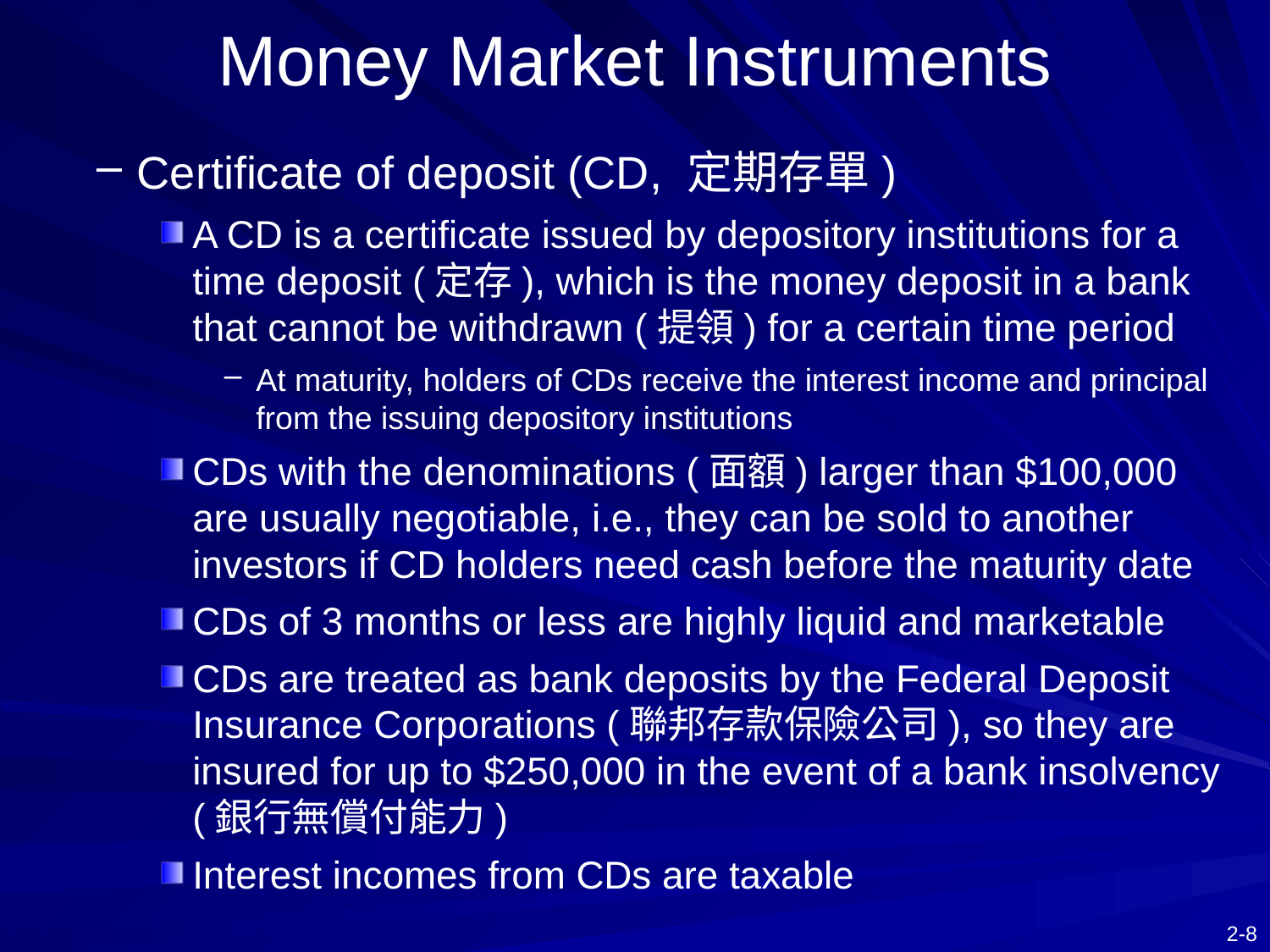

# Money Market Instruments
Certificate of deposit (CD, 定期存單)
A CD is a certificate issued by depository institutions for a time deposit (定存), which is the money deposit in a bank that cannot be withdrawn (提領) for a certain time period
At maturity, holders of CDs receive the interest income and principal from the issuing depository institutions
CDs with the denominations (面額) larger than $100,000 are usually negotiable, i.e., they can be sold to another investors if CD holders need cash before the maturity date
CDs of 3 months or less are highly liquid and marketable
CDs are treated as bank deposits by the Federal Deposit Insurance Corporations (聯邦存款保險公司), so they are insured for up to $250,000 in the event of a bank insolvency (銀行無償付能力)
Interest incomes from CDs are taxable